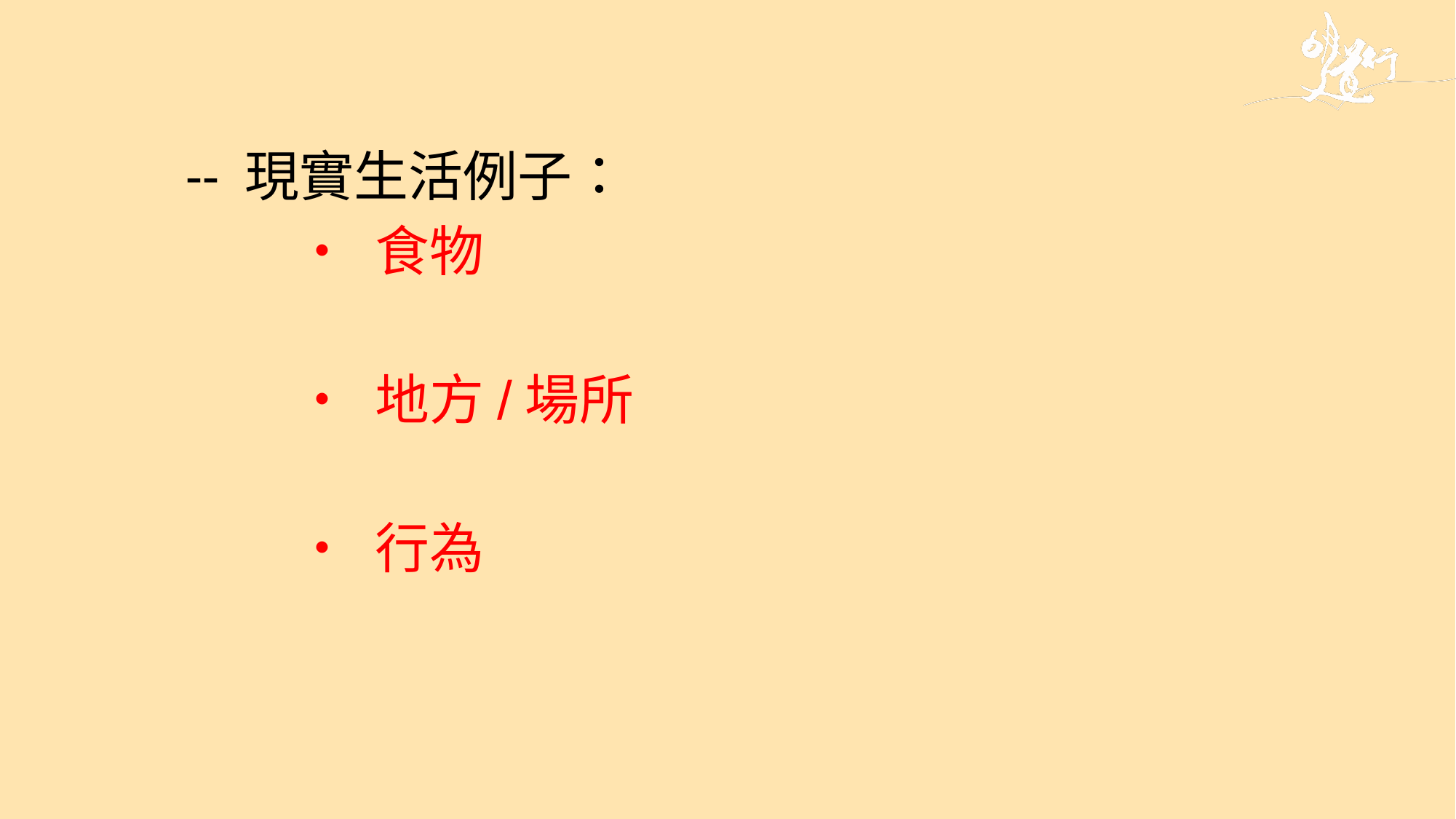

-- 現實生活例子：
			• 食物

			• 地方/場所

			• 行為